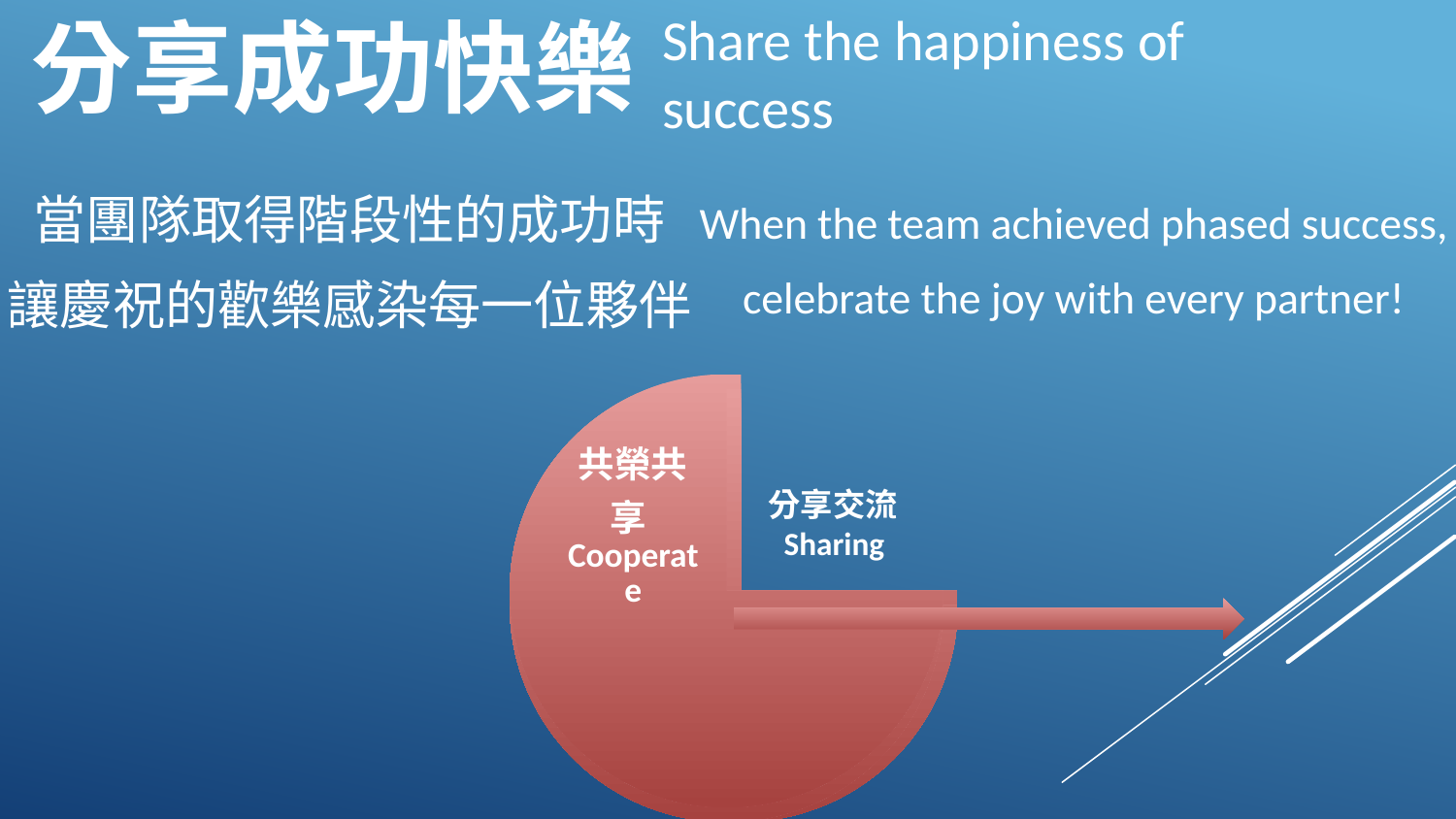

# 分享成功快樂
Share the happiness of success
When the team achieved phased success,
celebrate the joy with every partner!
當團隊取得階段性的成功時
讓慶祝的歡樂感染每一位夥伴
分享交流Sharing
激勵人心Encourage
及時打氣Cheer
共榮共享Cooperate